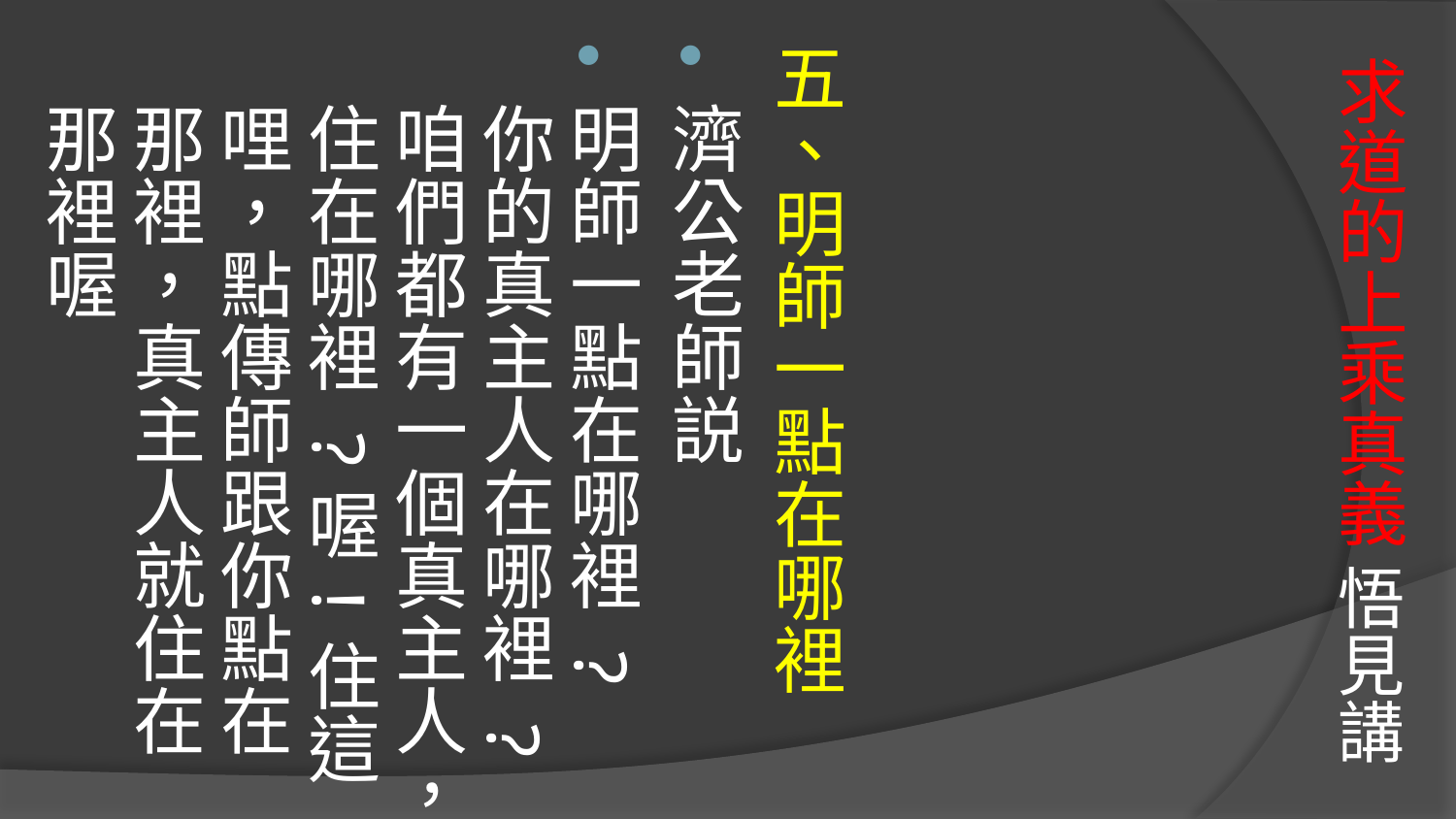

五、明師一點在哪裡
濟公老師説
明師一點在哪裡 ? 你的真主人在哪裡 ? 咱們都有一個真主人，住在哪裡 ?喔!住這哩，點傳師跟你點在那裡，真主人就住在那裡喔
# 求道的上乘真義 悟見講